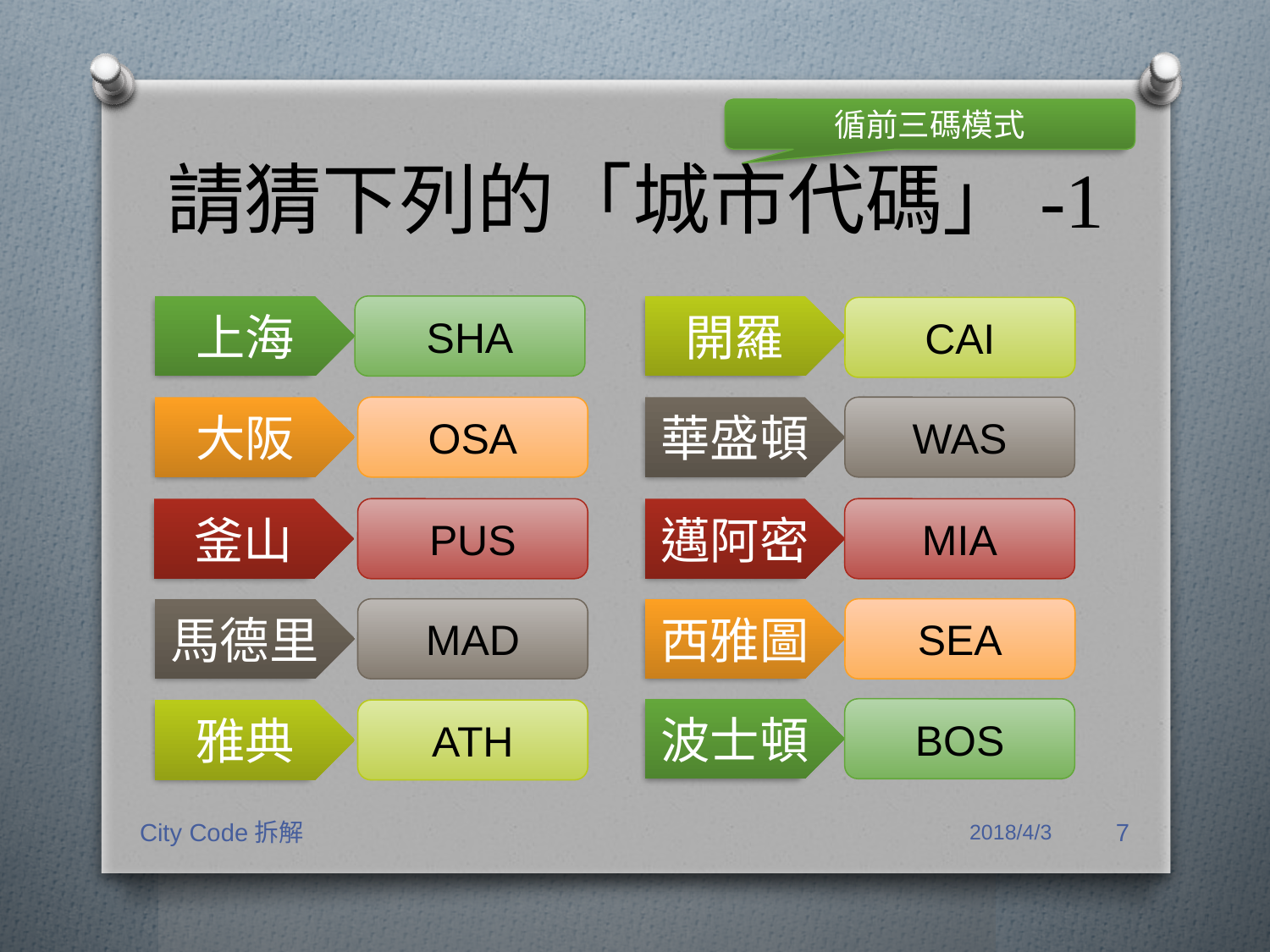

循前三碼模式
# 請猜下列的「城市代碼」-1

上海
SHA
開羅
CAI
大阪
OSA
華盛頓
WAS
釜山
PUS
邁阿密
MIA
馬德里
MAD
西雅圖
SEA
波士頓
BOS
雅典
ATH
City Code拆解
2018/4/3
7